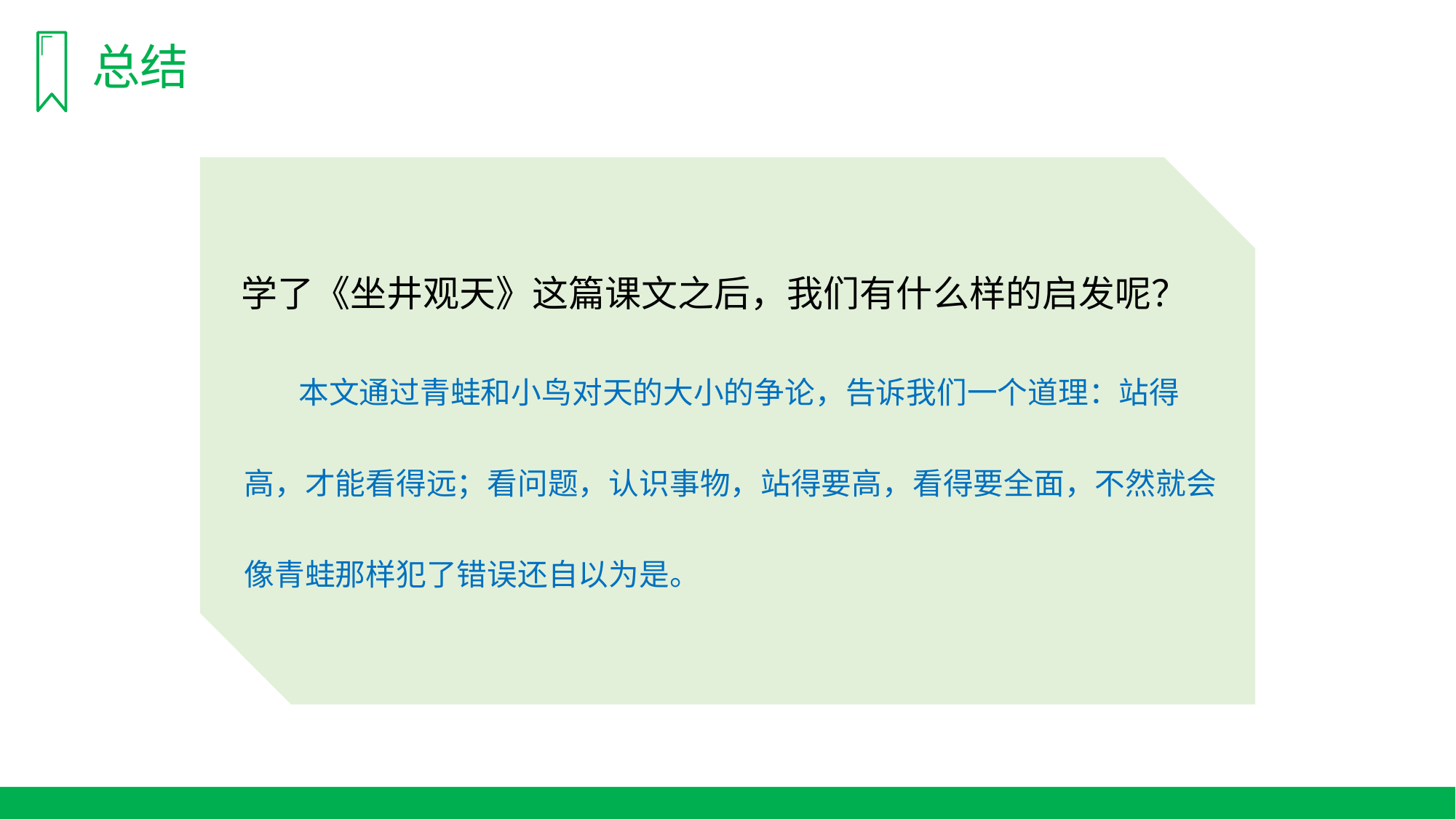

总结

       学了《坐井观天》这篇课文之后，我们有什么样的启发呢？
       本文通过青蛙和小鸟对天的大小的争论，告诉我们一个道理：站得高，才能看得远；看问题，认识事物，站得要高，看得要全面，不然就会像青蛙那样犯了错误还自以为是。